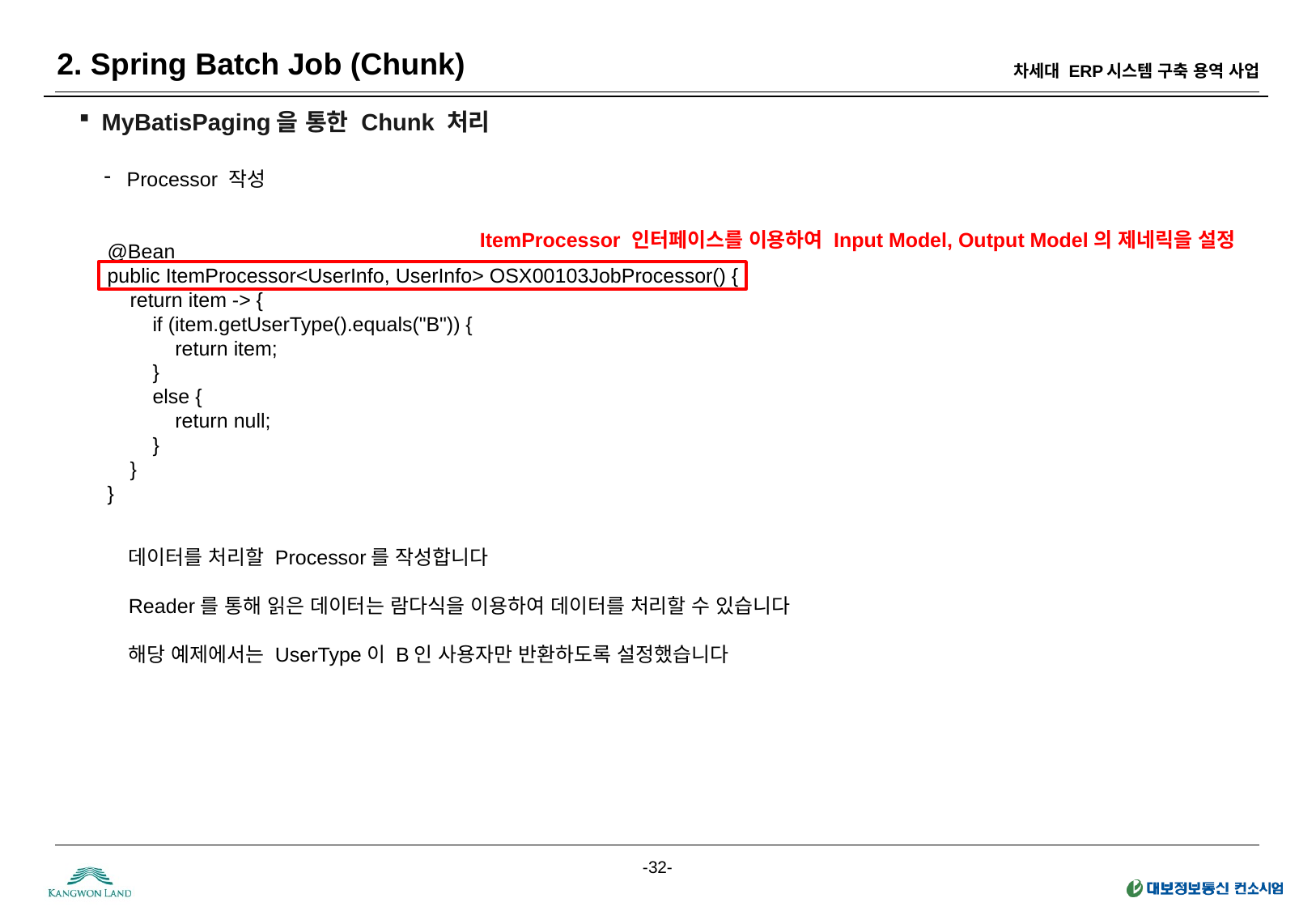

2. Spring Batch Job (Chunk)
MyBatisPaging을 통한 Chunk 처리

Processor 작성
ItemProcessor 인터페이스를 이용하여 Input Model, Output Model의 제네릭을 설정
@Bean
public ItemProcessor<UserInfo, UserInfo> OSX00103JobProcessor() {
    return item -> {
        if (item.getUserType().equals("B")) {
            return item;
        }
        else {
            return null;
        }
    }
}

데이터를 처리할 Processor를 작성합니다
Reader를 통해 읽은 데이터는 람다식을 이용하여 데이터를 처리할 수 있습니다
해당 예제에서는 UserType이 B인 사용자만 반환하도록 설정했습니다